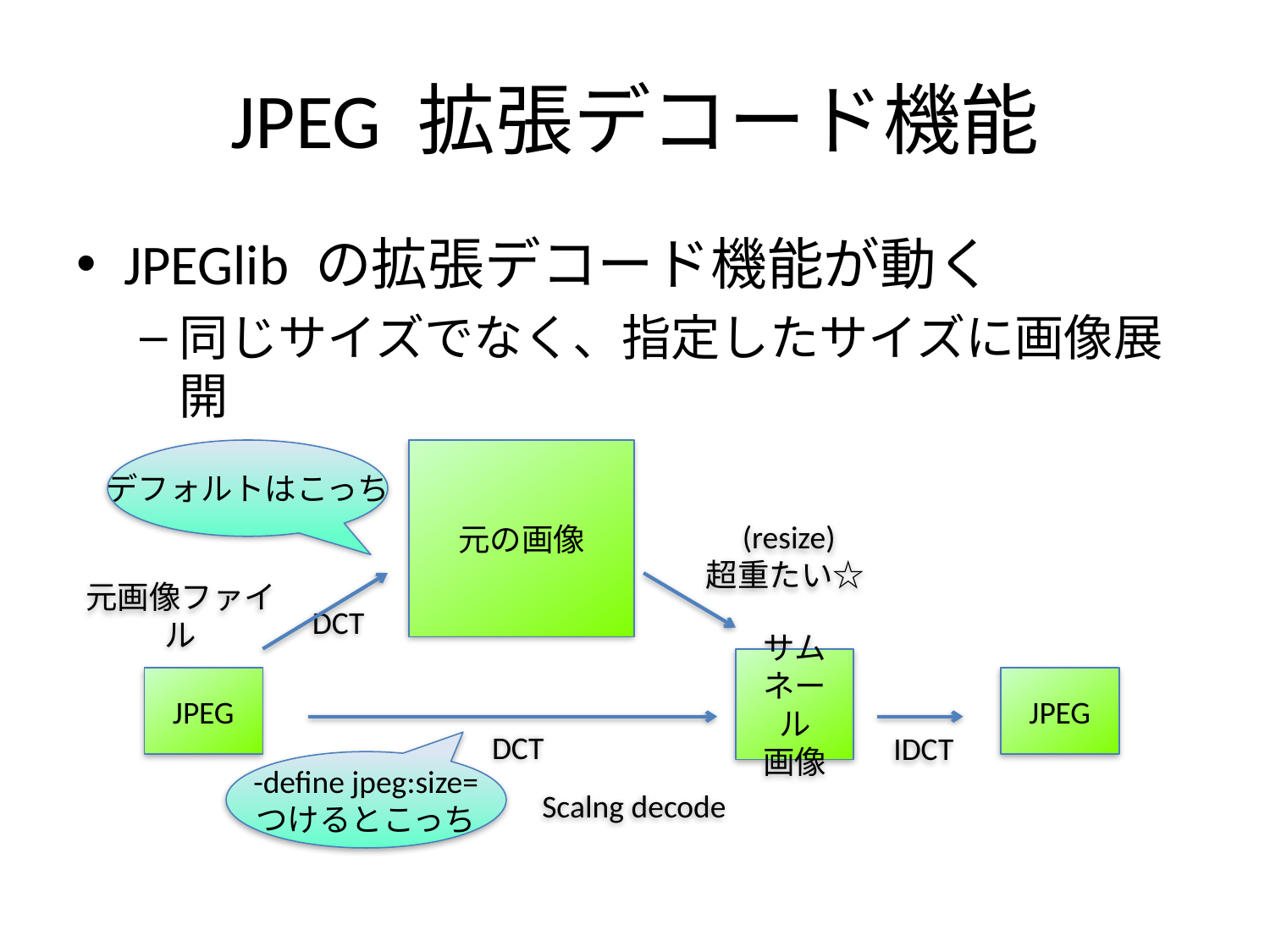

# JPEG 拡張デコード機能
JPEGlib の拡張デコード機能が動く
同じサイズでなく、指定したサイズに画像展開
元の画像
デフォルトはこっち
 (resize)
超重たい☆
元画像ファイル
DCT
サムネール
画像
JPEG
JPEG
DCT
IDCT
-define jpeg:size=
つけるとこっち
Scalng decode